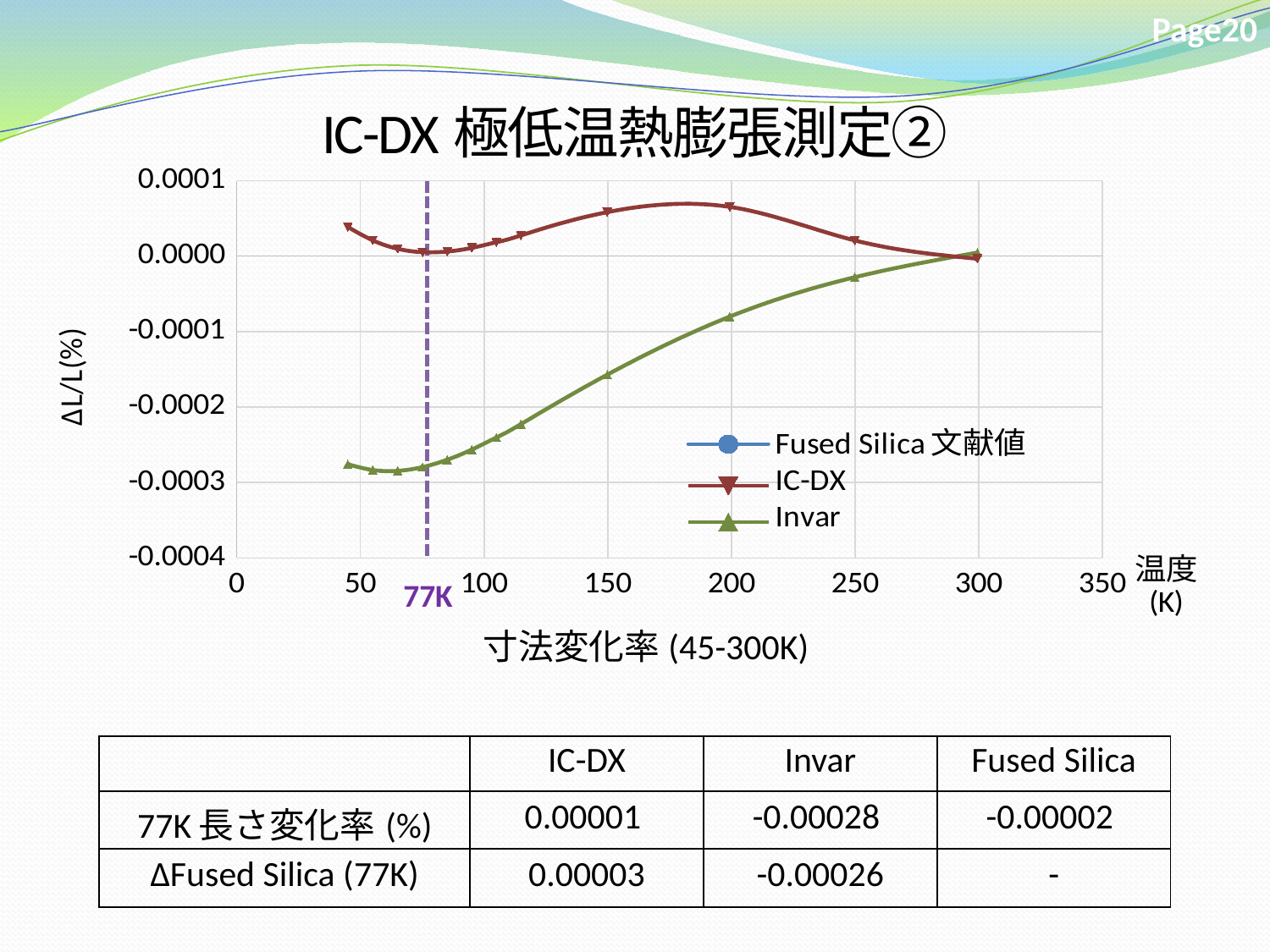

Page20
IC-DX極低温熱膨張測定②

### Chart

| Category |  |  |  |  |
|---|---|---|---|---|
77K
寸法変化率(45-300K)
|  | IC-DX | Invar | Fused Silica |
| --- | --- | --- | --- |
| 77K長さ変化率(%) | 0.00001 | -0.00028 | -0.00002 |
| ΔFused Silica (77K) | 0.00003 | -0.00026 | - |